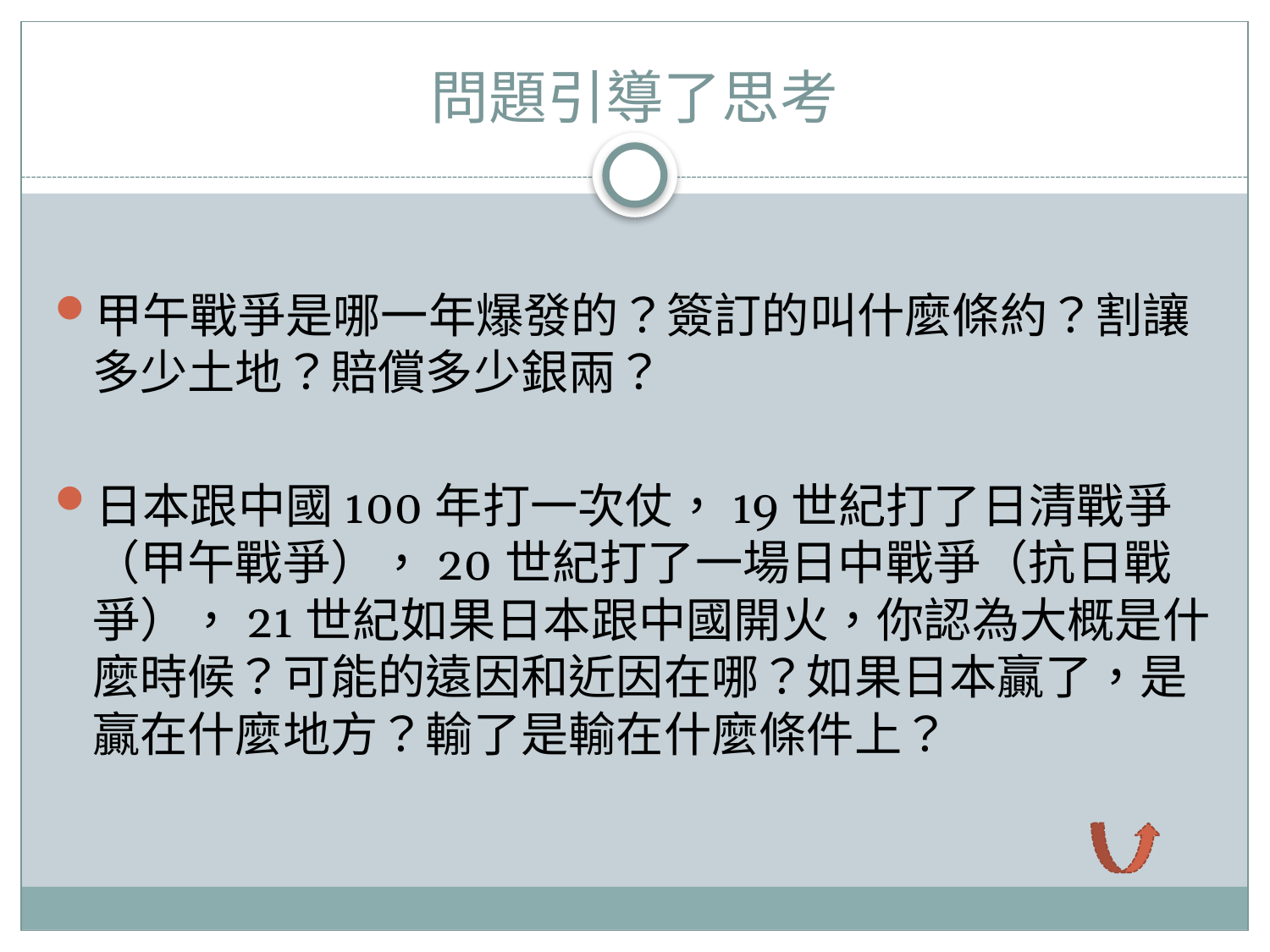

# 問題引導了思考

甲午戰爭是哪一年爆發的？簽訂的叫什麼條約？割讓多少土地？賠償多少銀兩？

日本跟中國100年打一次仗，19世紀打了日清戰爭（甲午戰爭），20世紀打了一場日中戰爭（抗日戰爭），21世紀如果日本跟中國開火，你認為大概是什麼時候？可能的遠因和近因在哪？如果日本贏了，是贏在什麼地方？輸了是輸在什麼條件上？